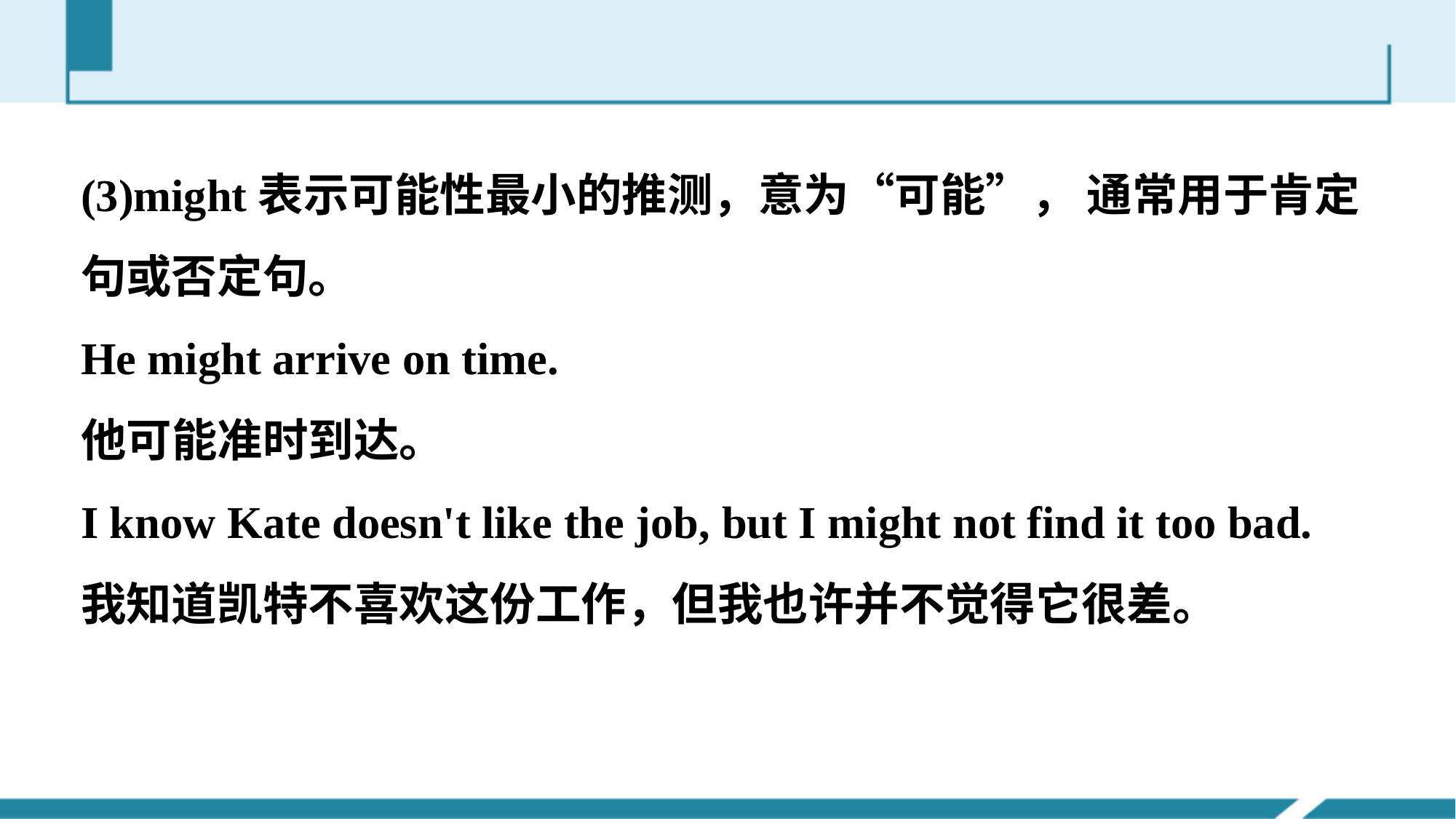

(3)might表示可能性最小的推测，意为“可能”， 通常用于肯定句或否定句。
He might arrive on time.
他可能准时到达。
I know Kate doesn't like the job, but I might not find it too bad.
我知道凯特不喜欢这份工作，但我也许并不觉得它很差。